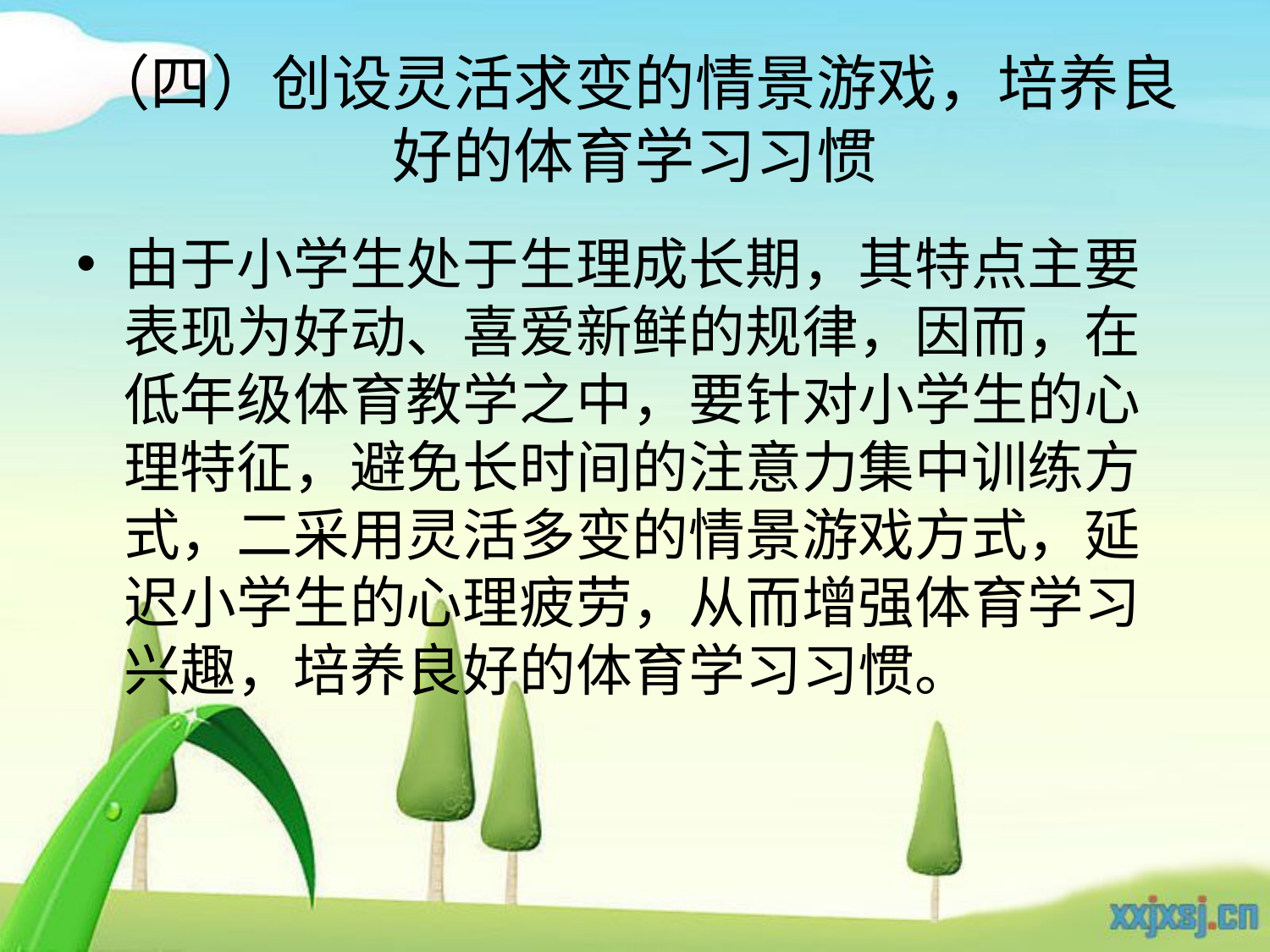

# （四）创设灵活求变的情景游戏，培养良好的体育学习习惯
由于小学生处于生理成长期，其特点主要表现为好动、喜爱新鲜的规律，因而，在低年级体育教学之中，要针对小学生的心理特征，避免长时间的注意力集中训练方式，二采用灵活多变的情景游戏方式，延迟小学生的心理疲劳，从而增强体育学习兴趣，培养良好的体育学习习惯。